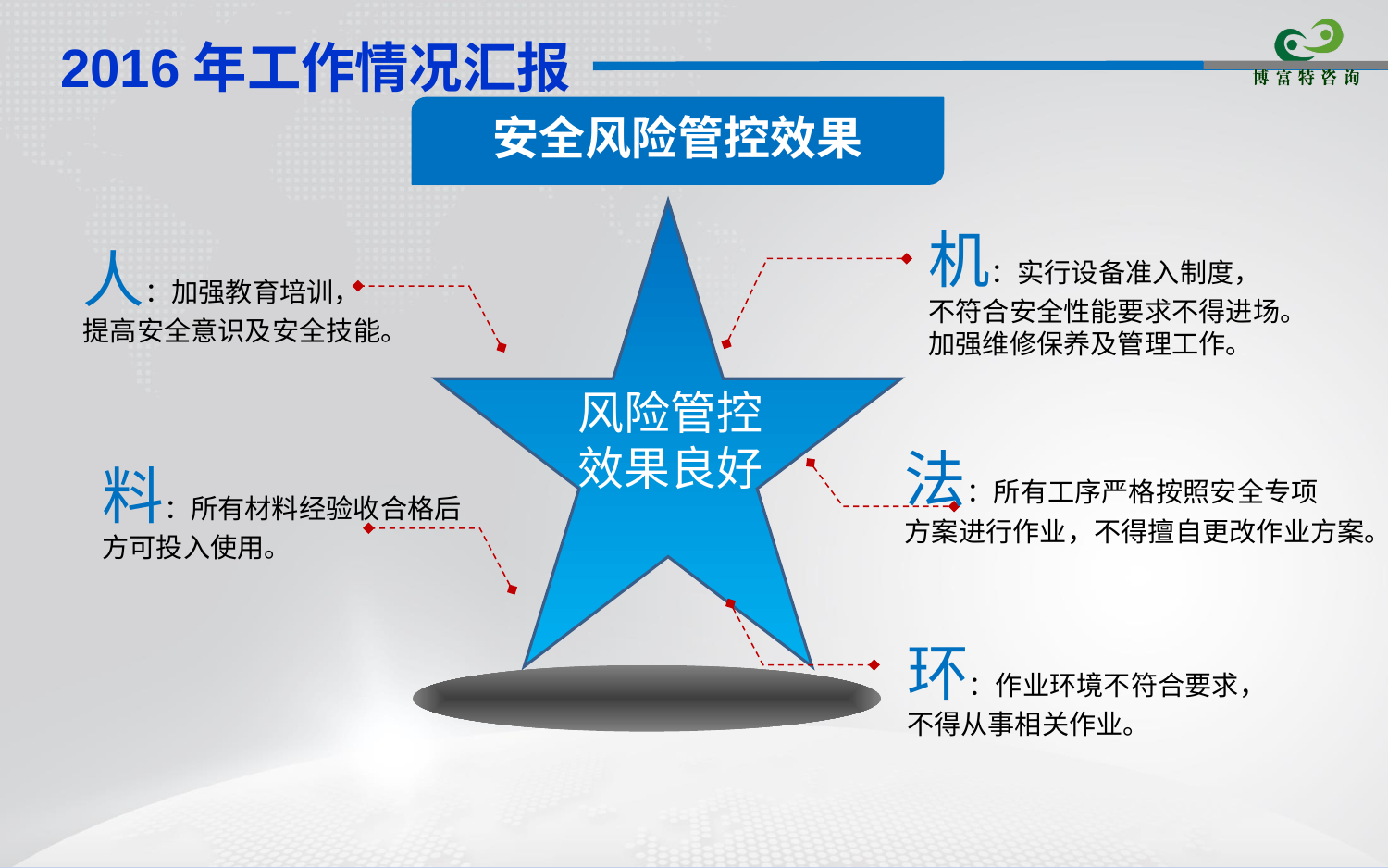

安全风险管控效果

机：实行设备准入制度，
不符合安全性能要求不得进场。
加强维修保养及管理工作。
人：加强教育培训，
提高安全意识及安全技能。

风险管控效果良好
法：所有工序严格按照安全专项
方案进行作业，不得擅自更改作业方案。
料：所有材料经验收合格后
方可投入使用。

环：作业环境不符合要求，
不得从事相关作业。